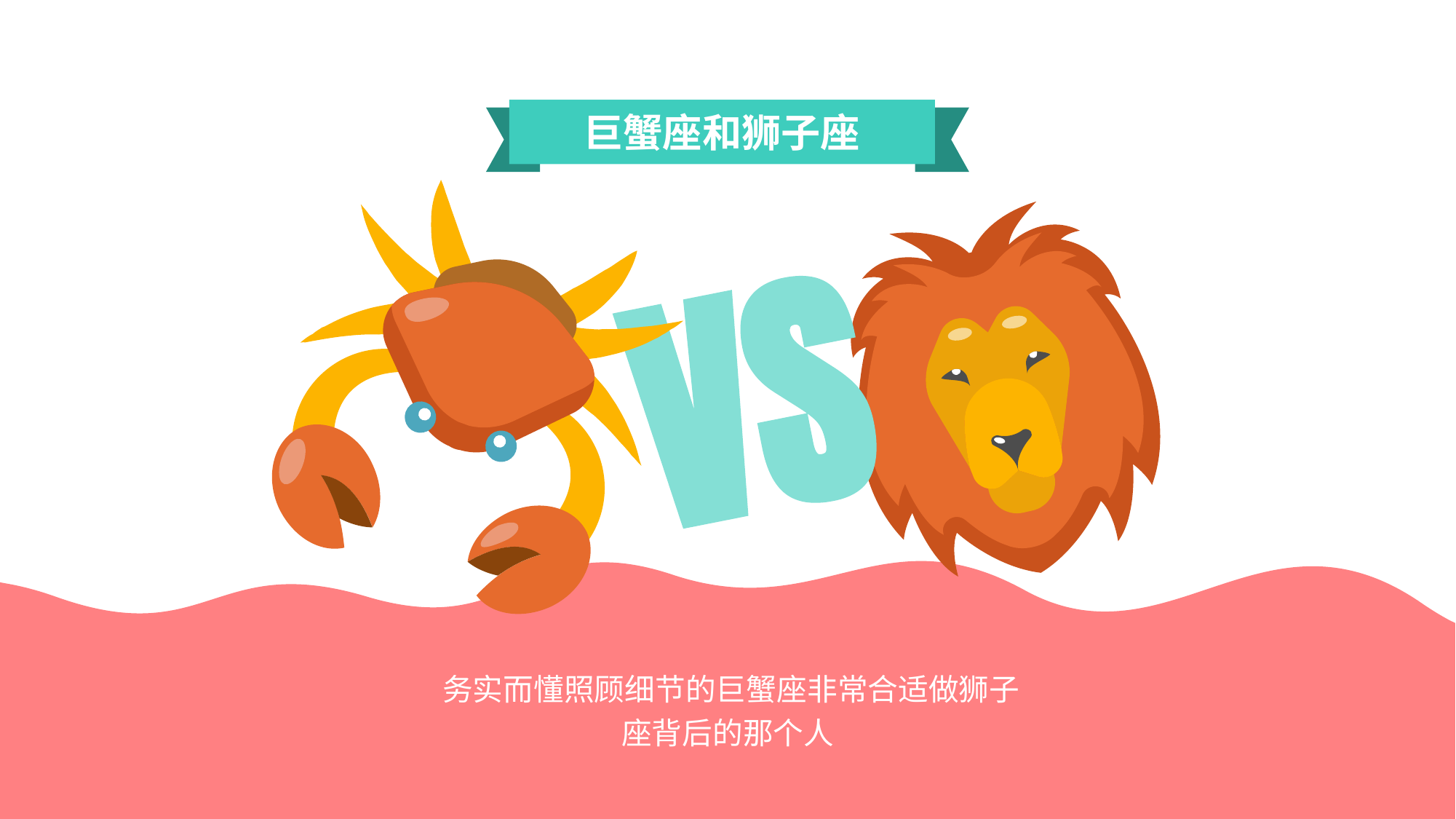

巨蟹座和狮子座

VS

务实而懂照顾细节的巨蟹座非常合适做狮子座背后的那个人